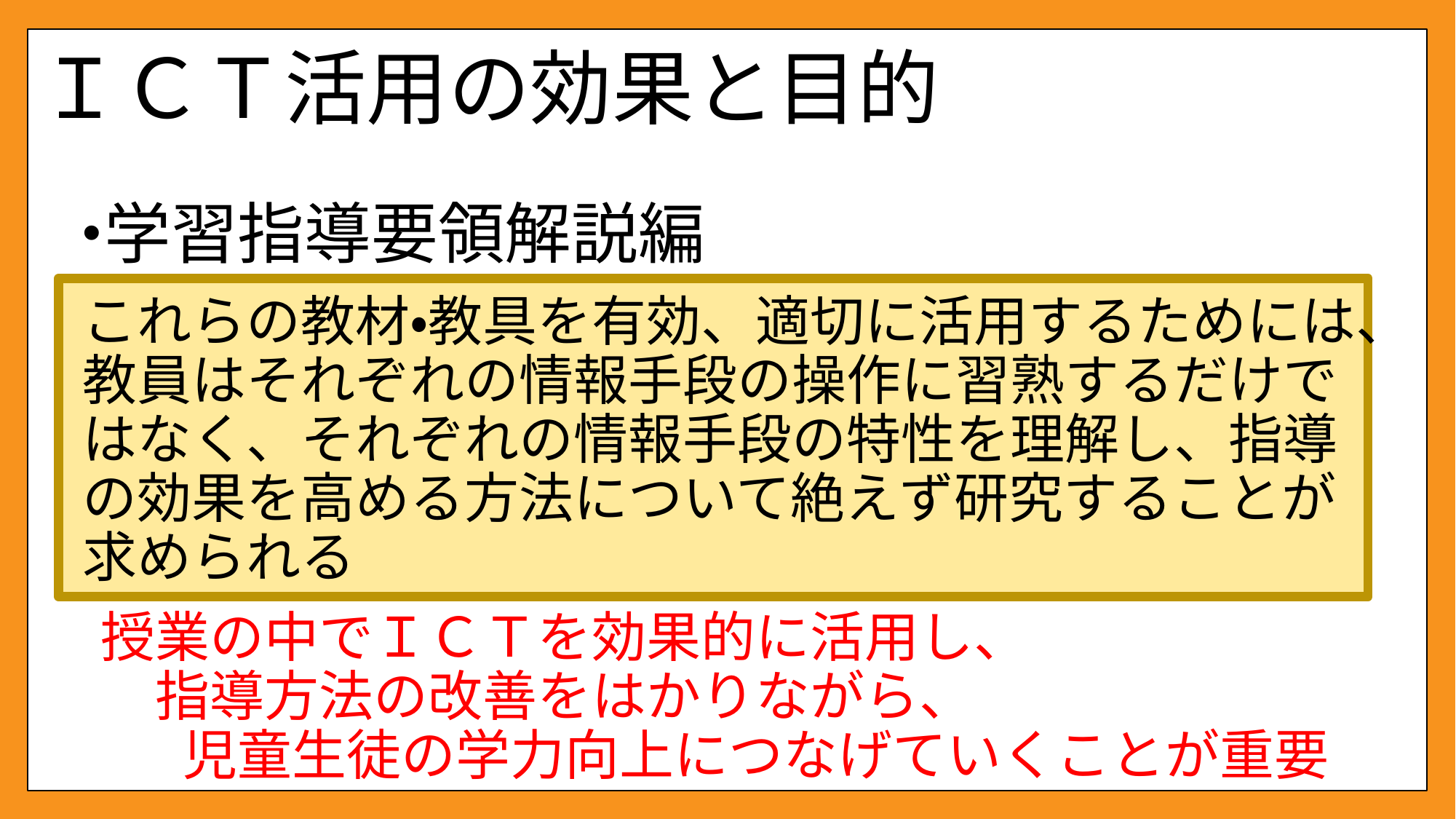

# ＩＣＴ活用の効果と目的
学習指導要領解説編
これらの教材・教具を有効、適切に活用するためには、教員はそれぞれの情報手段の操作に習熟するだけではなく、それぞれの情報手段の特性を理解し、指導の効果を高める方法について絶えず研究することが求められる
授業の中でＩＣＴを効果的に活用し、　　　　　　　指導方法の改善をはかりながら、　　　　　　　　児童生徒の学力向上につなげていくことが重要